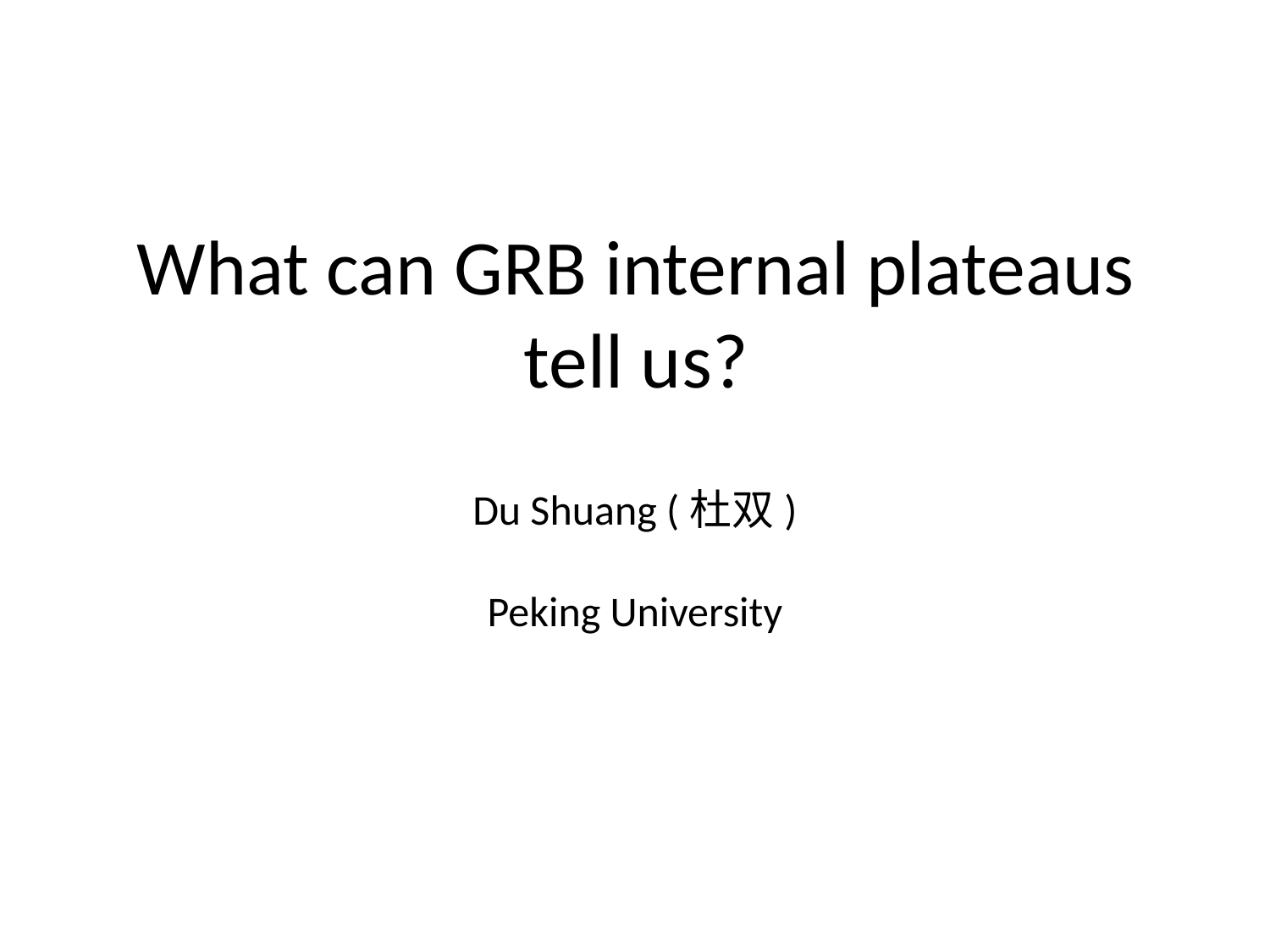

# What can GRB internal plateaus tell us?
Du Shuang (杜双)

Peking University